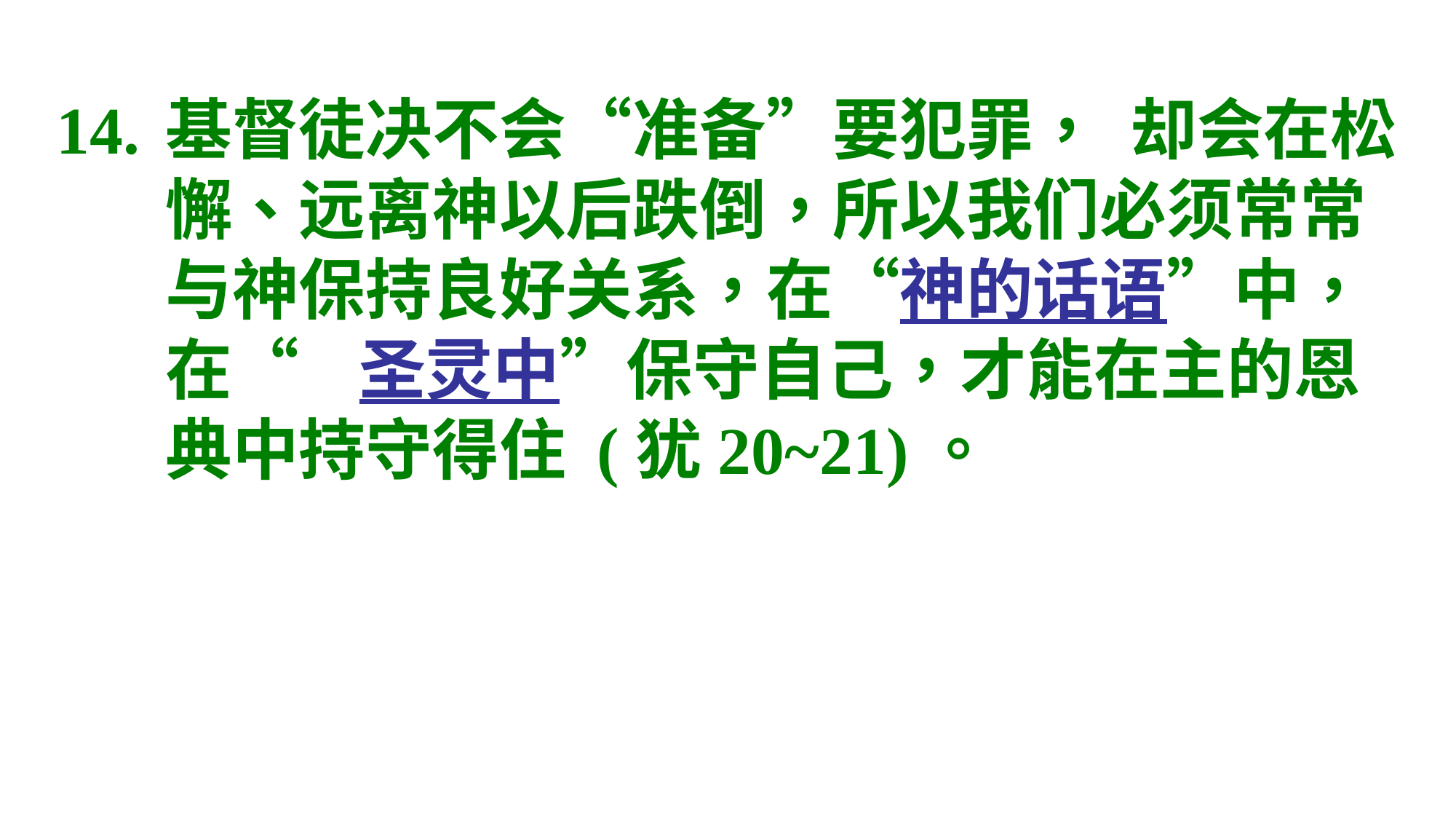

14.	基督徒决不会“准备”要犯罪，  却会在松懈、远离神以后跌倒，所以我们必须常常与神保持良好关系，在“神的话语”中，在“    圣灵中”保守自己，才能在主的恩典中持守得住 (犹20~21)。